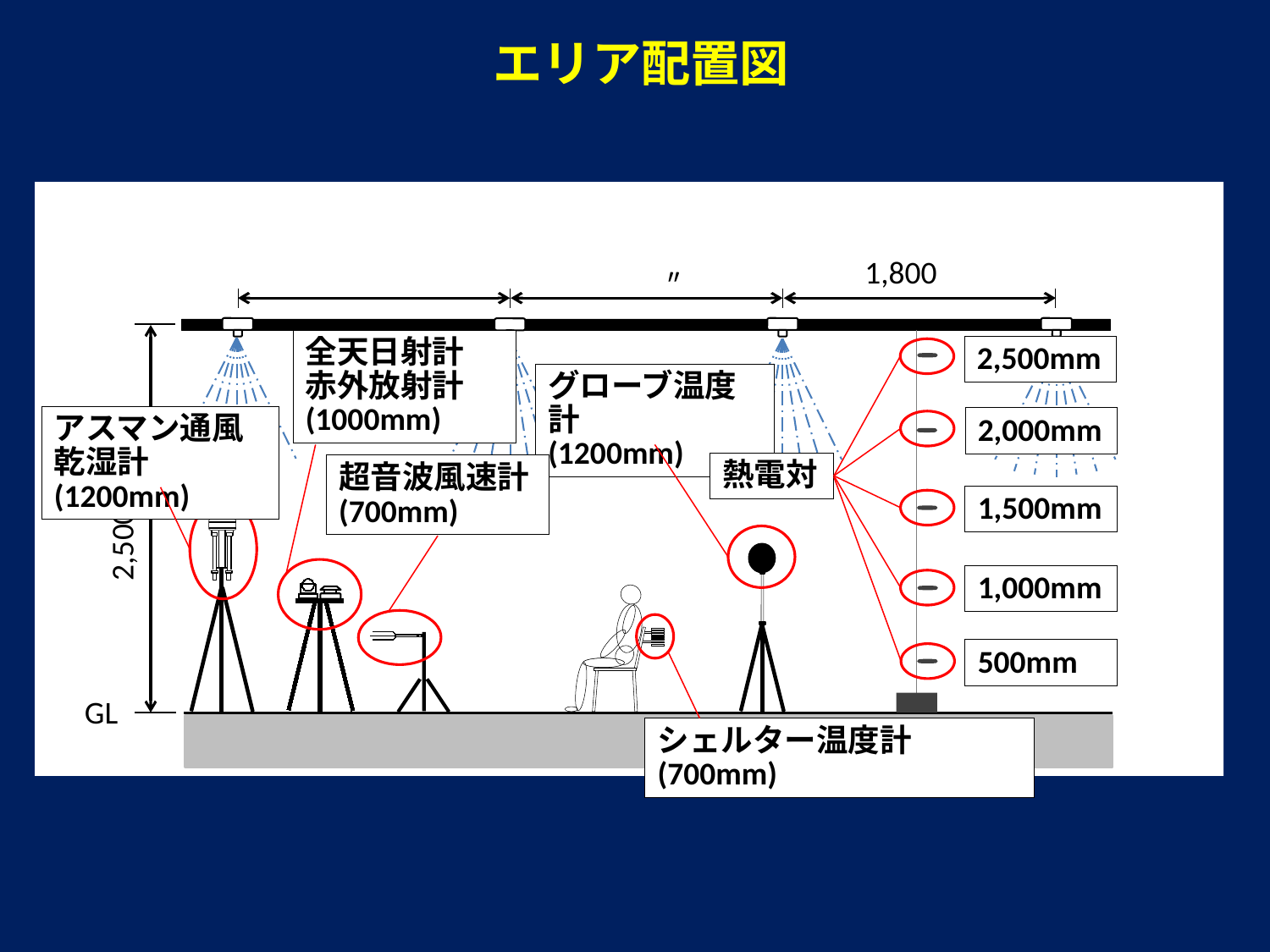

エリア配置図

1,800
″

2,500

全天日射計
赤外放射計
(1000mm)
グローブ温度計
(1200mm)
アスマン通風乾湿計(1200mm)
超音波風速計
(700mm)

シェルター温度計(700mm)
2,500mm

2,000mm

熱電対
1,500mm

1,000mm

500mm

GL